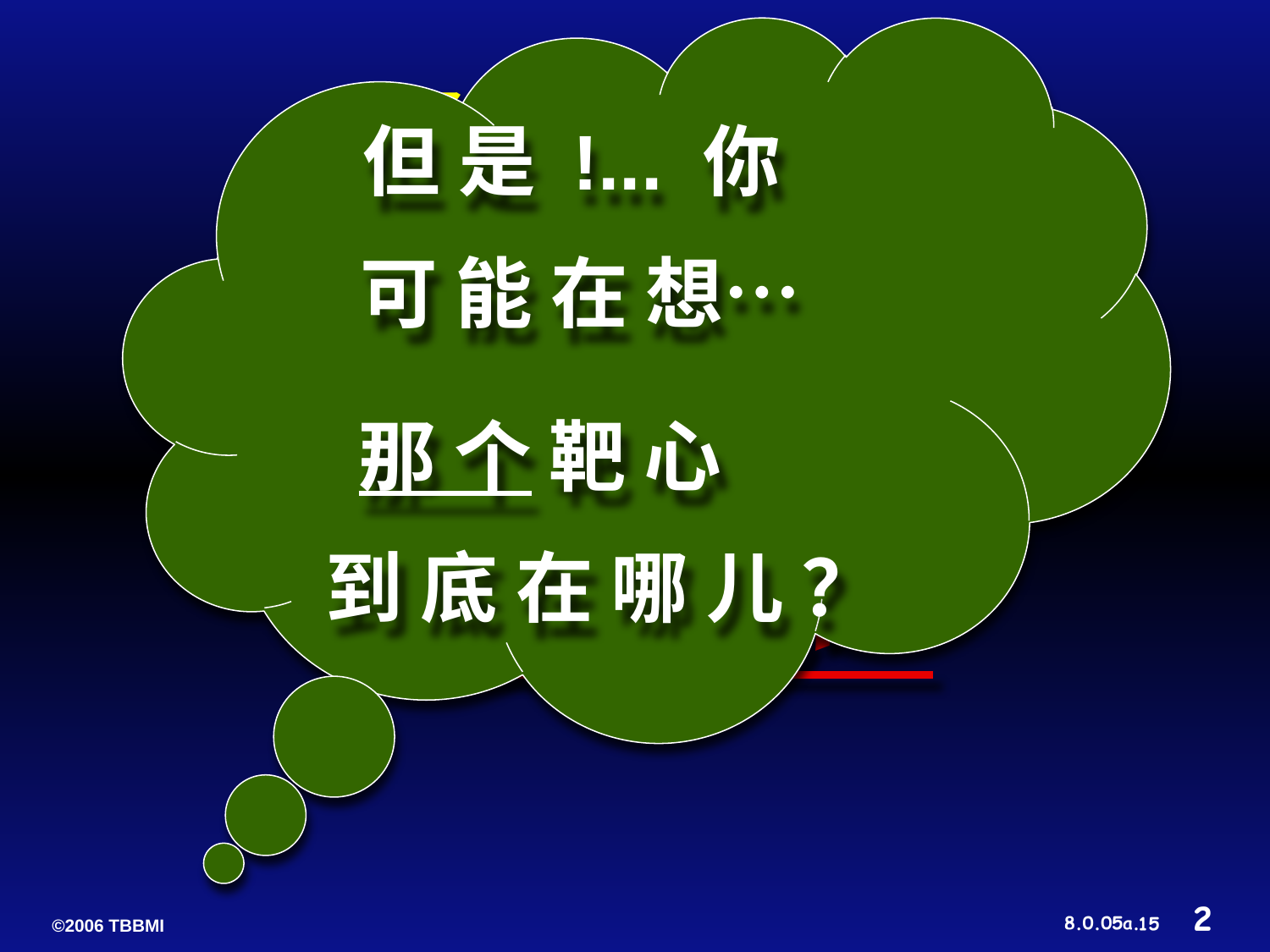

但 是 !... 你
可 能 在 想…
那 个 靶 心
     到 底 在 哪 儿 ？
圣 经 启 示 的 脊 柱
神 无 条 件 之 约 的 计 划

关于 “ 罪 ” 这个字…

在希伯来文和希腊文中：
  “未 中 靶 心”
2
15